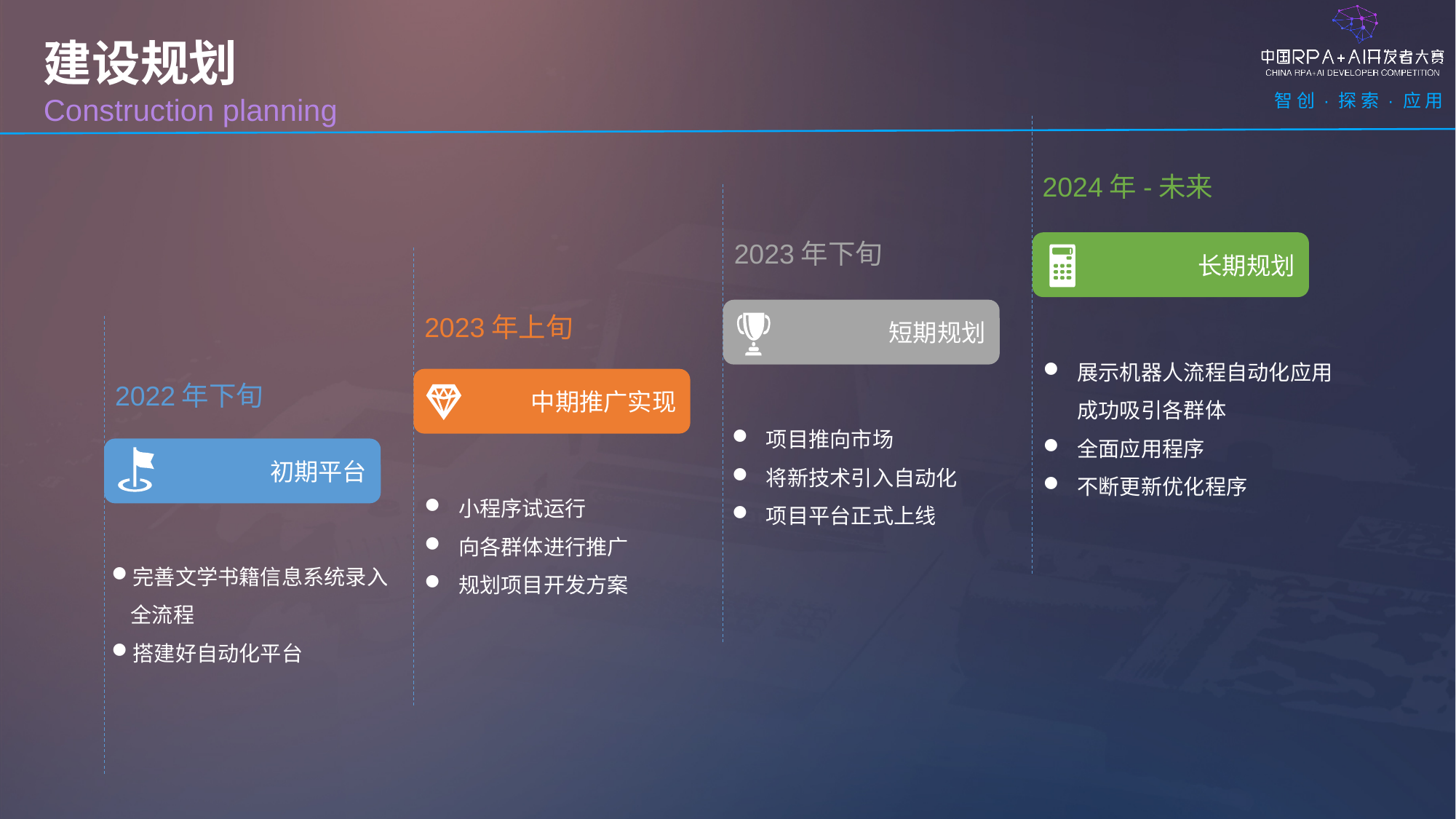

建设规划
Construction planning
2024年-未来
2023年下旬
长期规划

短期规划

2023年上旬
展示机器人流程自动化应用成功吸引各群体
全面应用程序
不断更新优化程序
中期推广实现

2022年下旬
项目推向市场
将新技术引入自动化
项目平台正式上线
初期平台

小程序试运行
向各群体进行推广
规划项目开发方案
完善文学书籍信息系统录入
   全流程
搭建好自动化平台